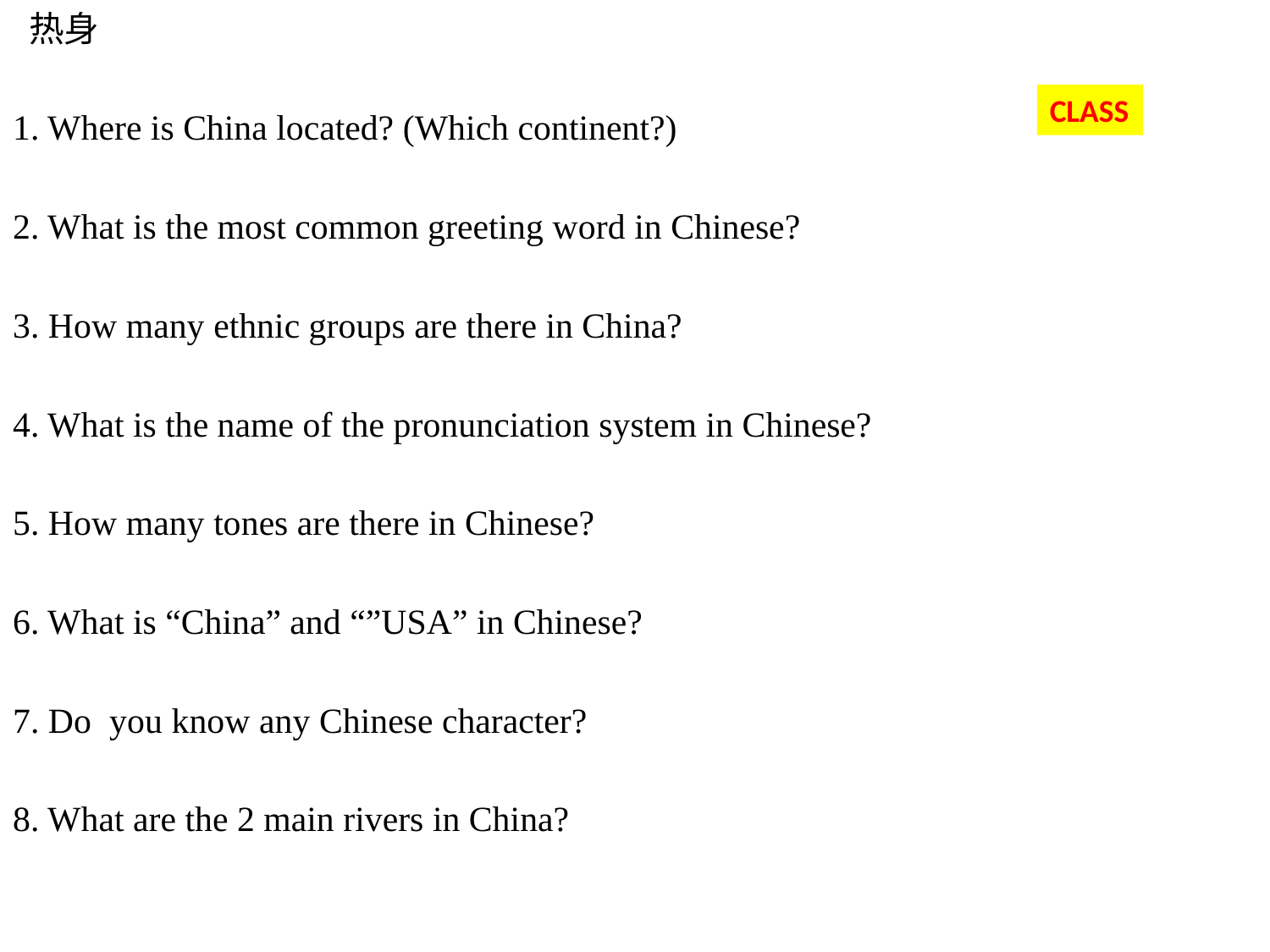

热身

1. Where is China located? (Which continent?)

2. What is the most common greeting word in Chinese?

3. How many ethnic groups are there in China?

4. What is the name of the pronunciation system in Chinese?

5. How many tones are there in Chinese?

6. What is “China” and “”USA” in Chinese?

7. Do  you know any Chinese character?

8. What are the 2 main rivers in China?

CLASS